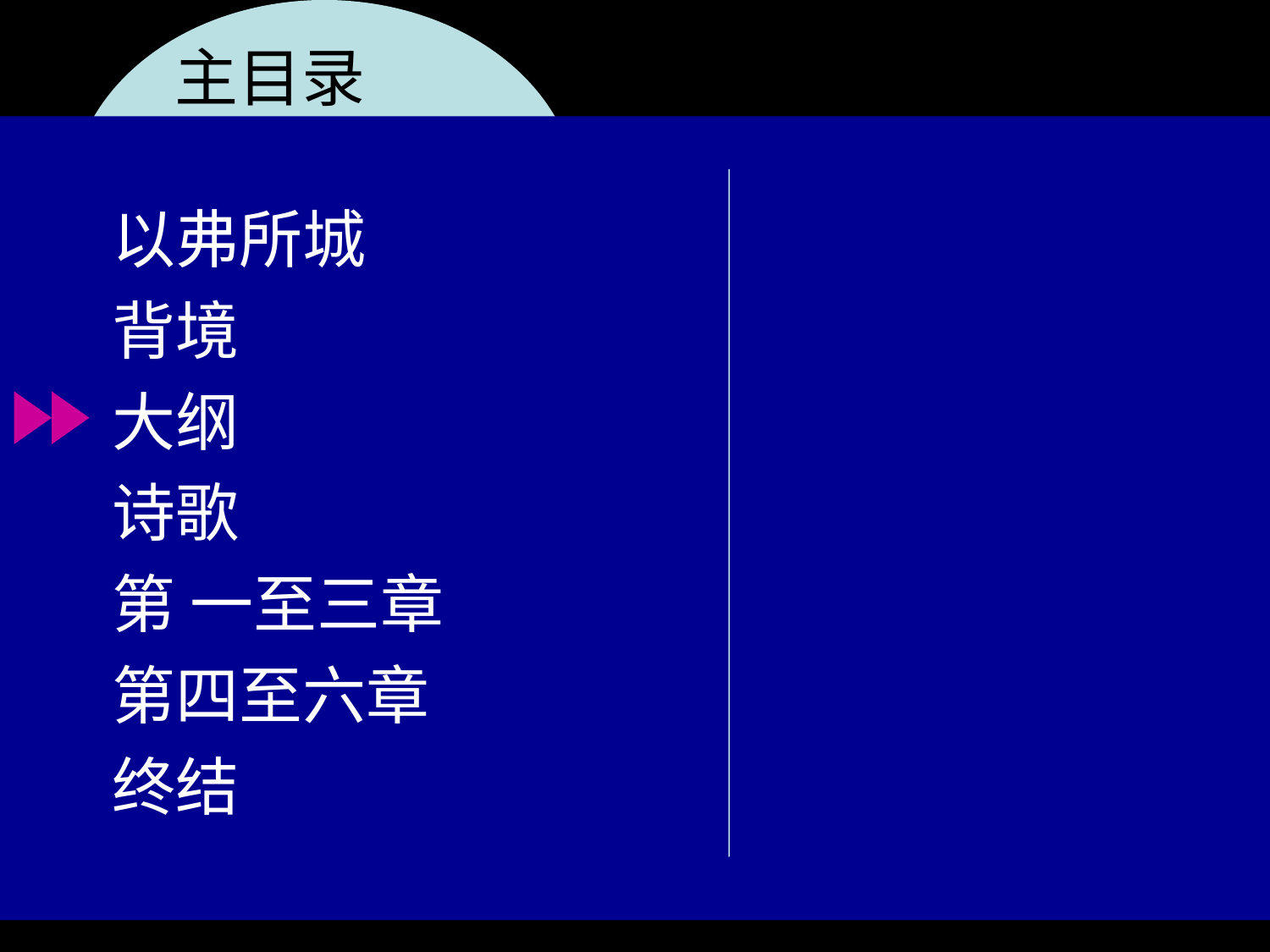

主目录
# BACKGROUND

以弗所城
背境
大纲
诗歌
第 一至三章
第四至六章
终结